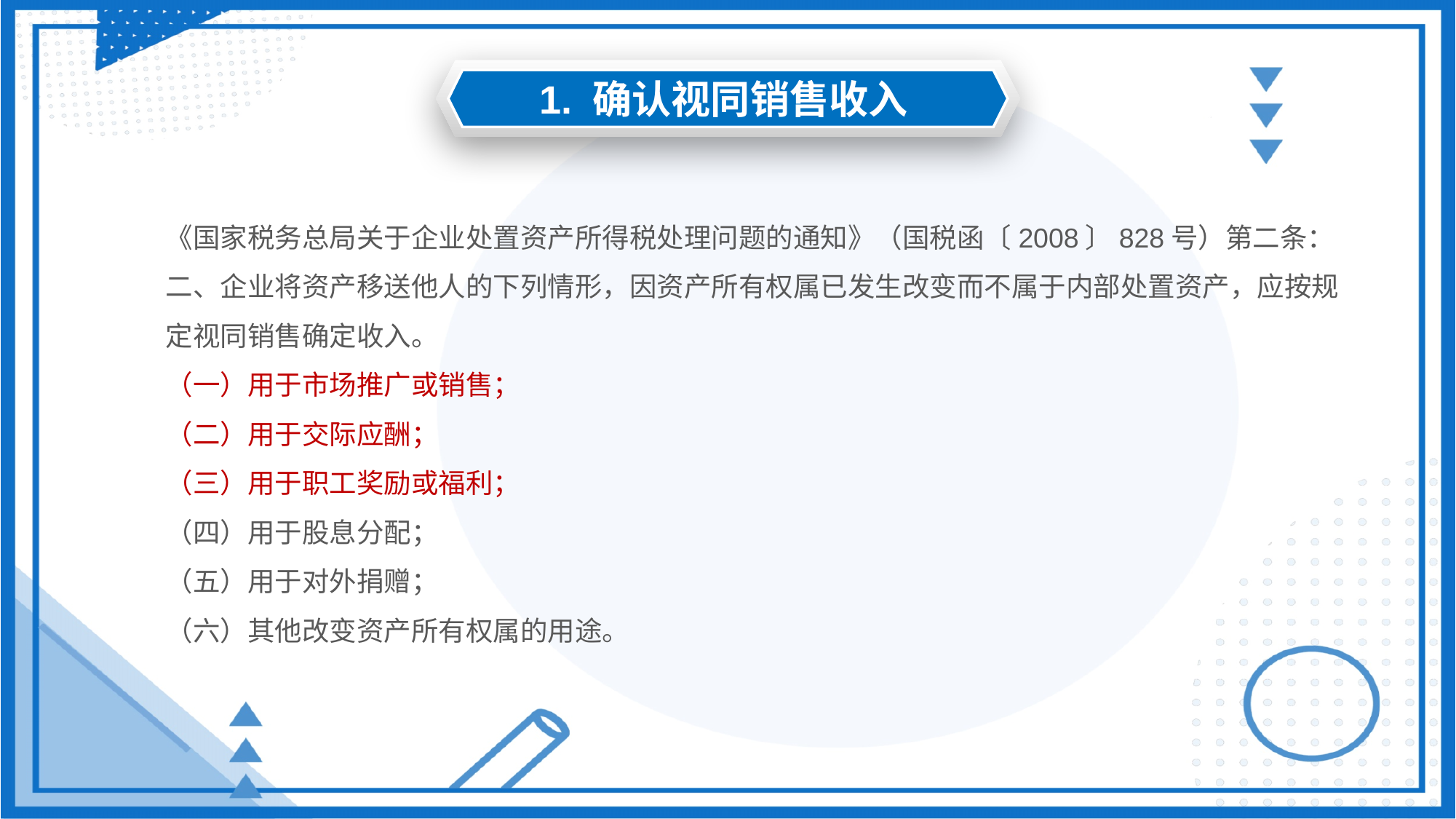

1. 确认视同销售收入
《国家税务总局关于企业处置资产所得税处理问题的通知》（国税函〔2008〕828号）第二条：
二、企业将资产移送他人的下列情形，因资产所有权属已发生改变而不属于内部处置资产，应按规定视同销售确定收入。
（一）用于市场推广或销售；
（二）用于交际应酬；
（三）用于职工奖励或福利；
（四）用于股息分配；
（五）用于对外捐赠；
（六）其他改变资产所有权属的用途。